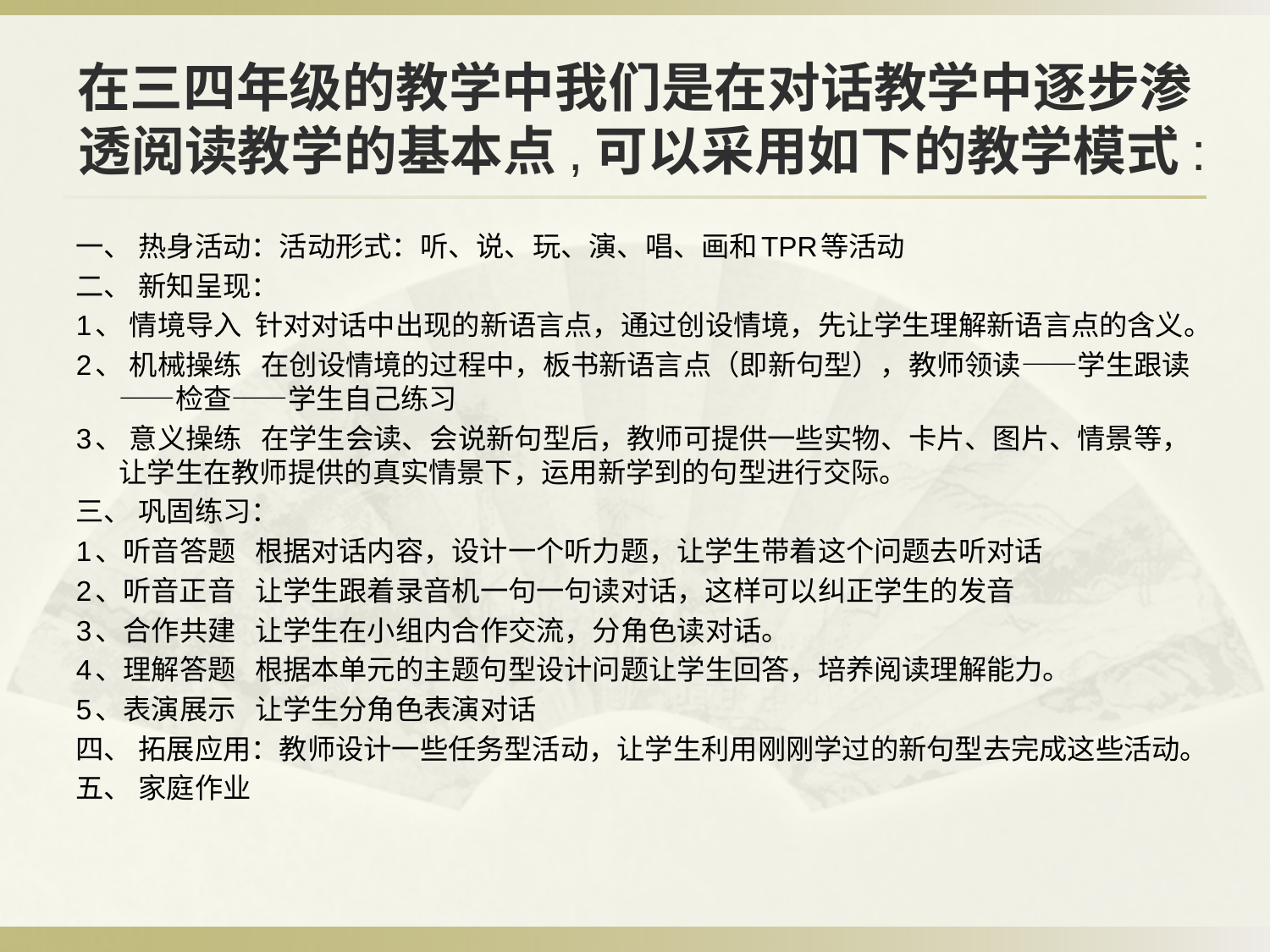

# 在三四年级的教学中我们是在对话教学中逐步渗透阅读教学的基本点,可以采用如下的教学模式:
一、 热身活动：活动形式：听、说、玩、演、唱、画和TPR等活动
二、 新知呈现：
1、 情境导入  针对对话中出现的新语言点，通过创设情境，先让学生理解新语言点的含义。
2、 机械操练   在创设情境的过程中，板书新语言点（即新句型），教师领读——学生跟读——检查——学生自己练习
3、 意义操练   在学生会读、会说新句型后，教师可提供一些实物、卡片、图片、情景等，让学生在教师提供的真实情景下，运用新学到的句型进行交际。
三、 巩固练习：
1、听音答题   根据对话内容，设计一个听力题，让学生带着这个问题去听对话
2、听音正音   让学生跟着录音机一句一句读对话，这样可以纠正学生的发音
3、合作共建   让学生在小组内合作交流，分角色读对话。
4、理解答题   根据本单元的主题句型设计问题让学生回答，培养阅读理解能力。
5、表演展示   让学生分角色表演对话
四、 拓展应用：教师设计一些任务型活动，让学生利用刚刚学过的新句型去完成这些活动。
五、 家庭作业